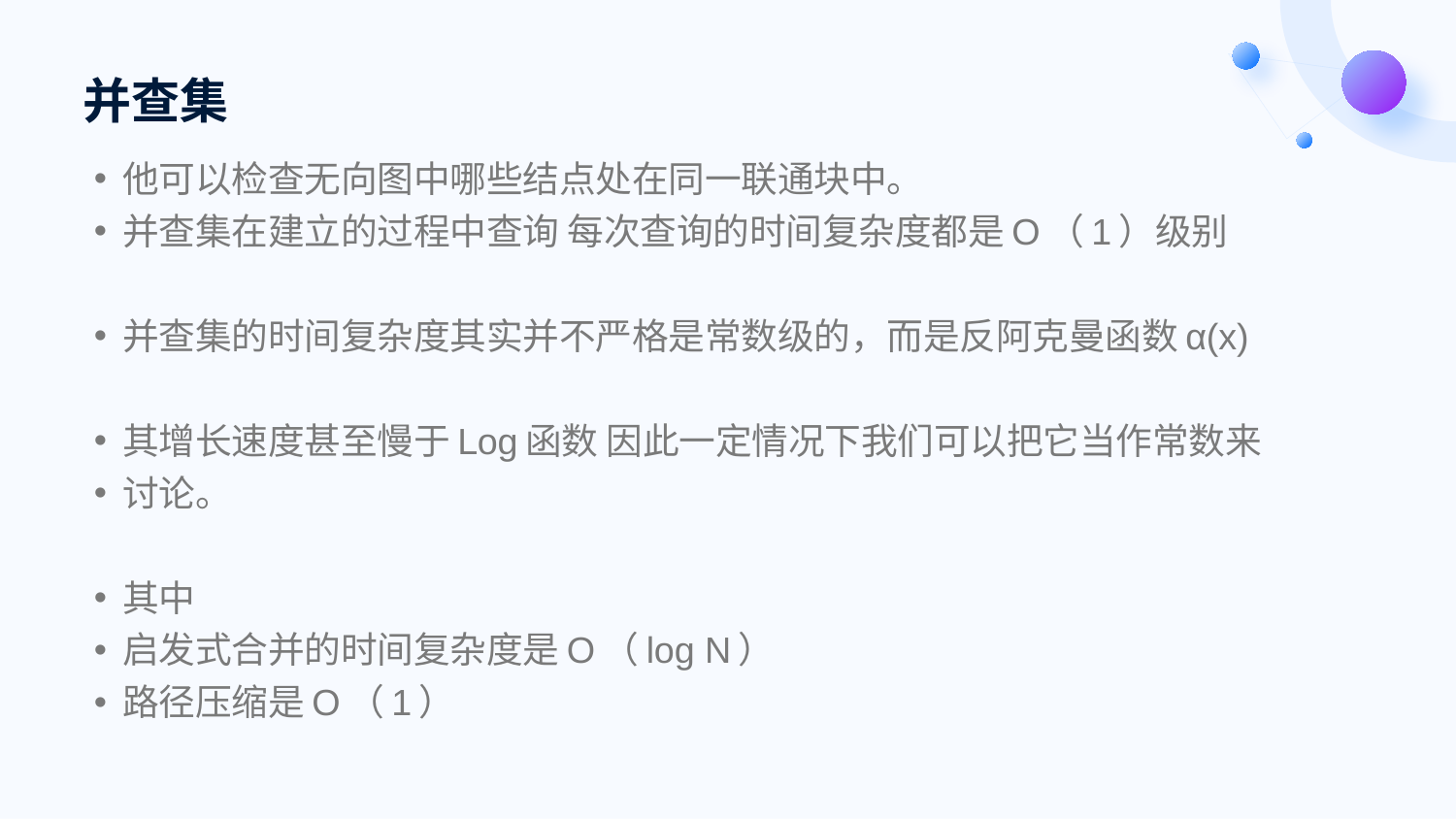

# 并查集
他可以检查无向图中哪些结点处在同一联通块中。
并查集在建立的过程中查询 每次查询的时间复杂度都是O（1）级别

并查集的时间复杂度其实并不严格是常数级的，而是反阿克曼函数α(x)

其增长速度甚至慢于Log函数 因此一定情况下我们可以把它当作常数来
讨论。

其中
启发式合并的时间复杂度是O（log N）
路径压缩是O（1）